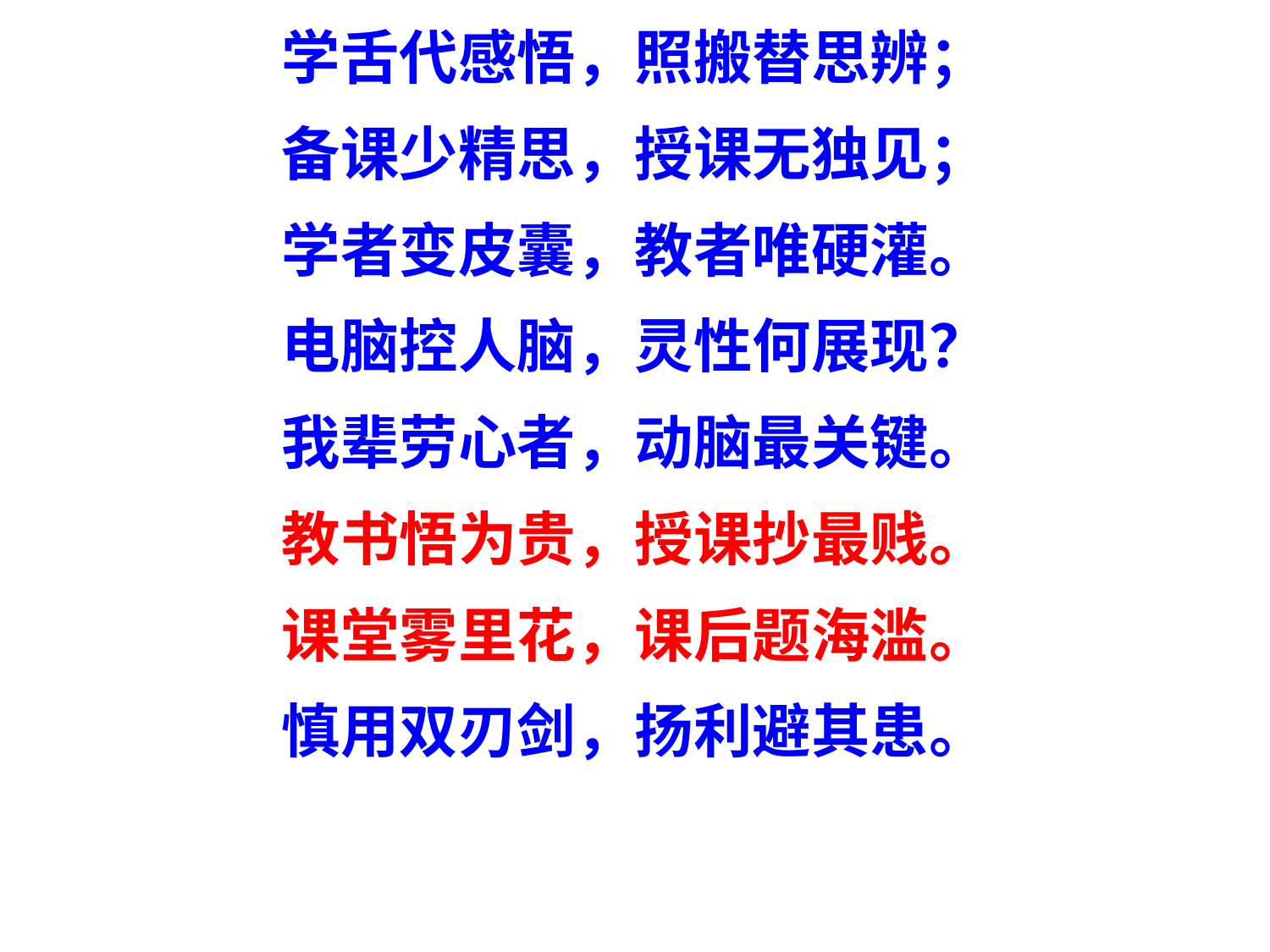

学舌代感悟，照搬替思辨；
备课少精思，授课无独见；
学者变皮囊，教者唯硬灌。
电脑控人脑，灵性何展现？
我辈劳心者，动脑最关键。
教书悟为贵，授课抄最贱。
课堂雾里花，课后题海滥。
慎用双刃剑，扬利避其患。